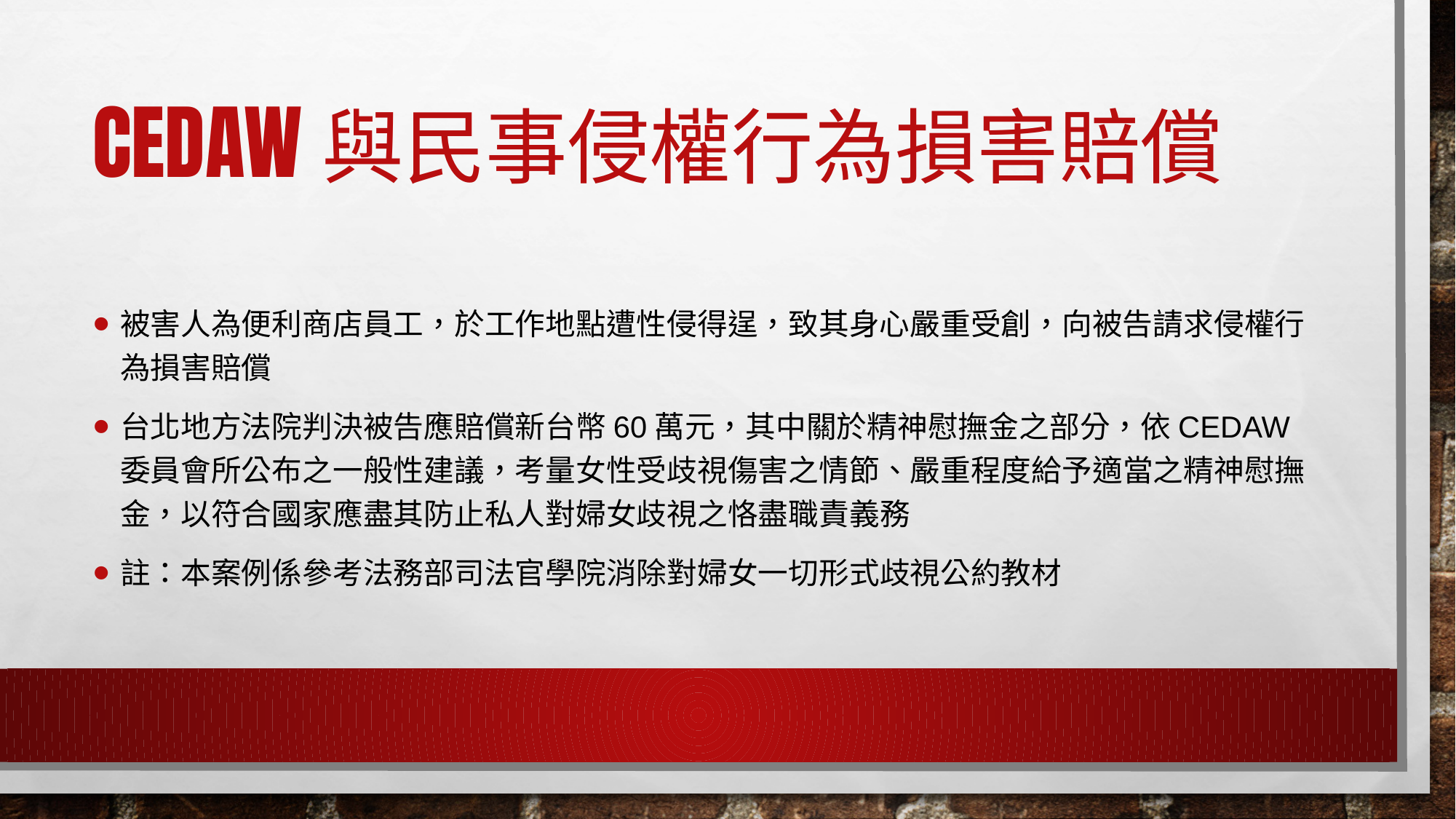

# Cedaw與民事侵權行為損害賠償
被害人為便利商店員工，於工作地點遭性侵得逞，致其身心嚴重受創，向被告請求侵權行為損害賠償
台北地方法院判決被告應賠償新台幣60萬元，其中關於精神慰撫金之部分，依cedaw委員會所公布之一般性建議，考量女性受歧視傷害之情節、嚴重程度給予適當之精神慰撫金，以符合國家應盡其防止私人對婦女歧視之恪盡職責義務
註：本案例係參考法務部司法官學院消除對婦女一切形式歧視公約教材